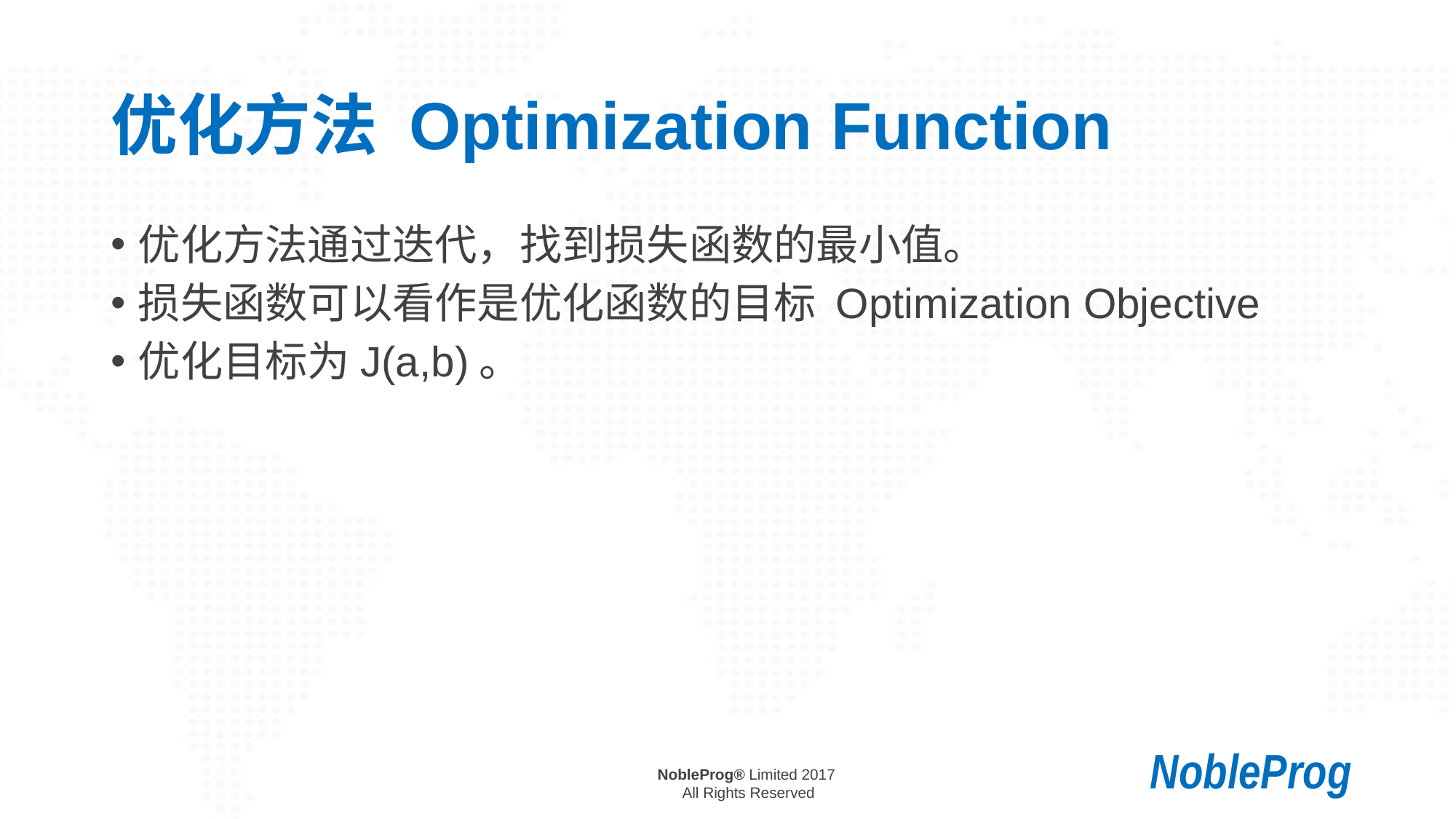

# 优化方法 Optimization Function
优化方法通过迭代，找到损失函数的最小值。
损失函数可以看作是优化函数的目标 Optimization Objective
优化目标为J(a,b)。